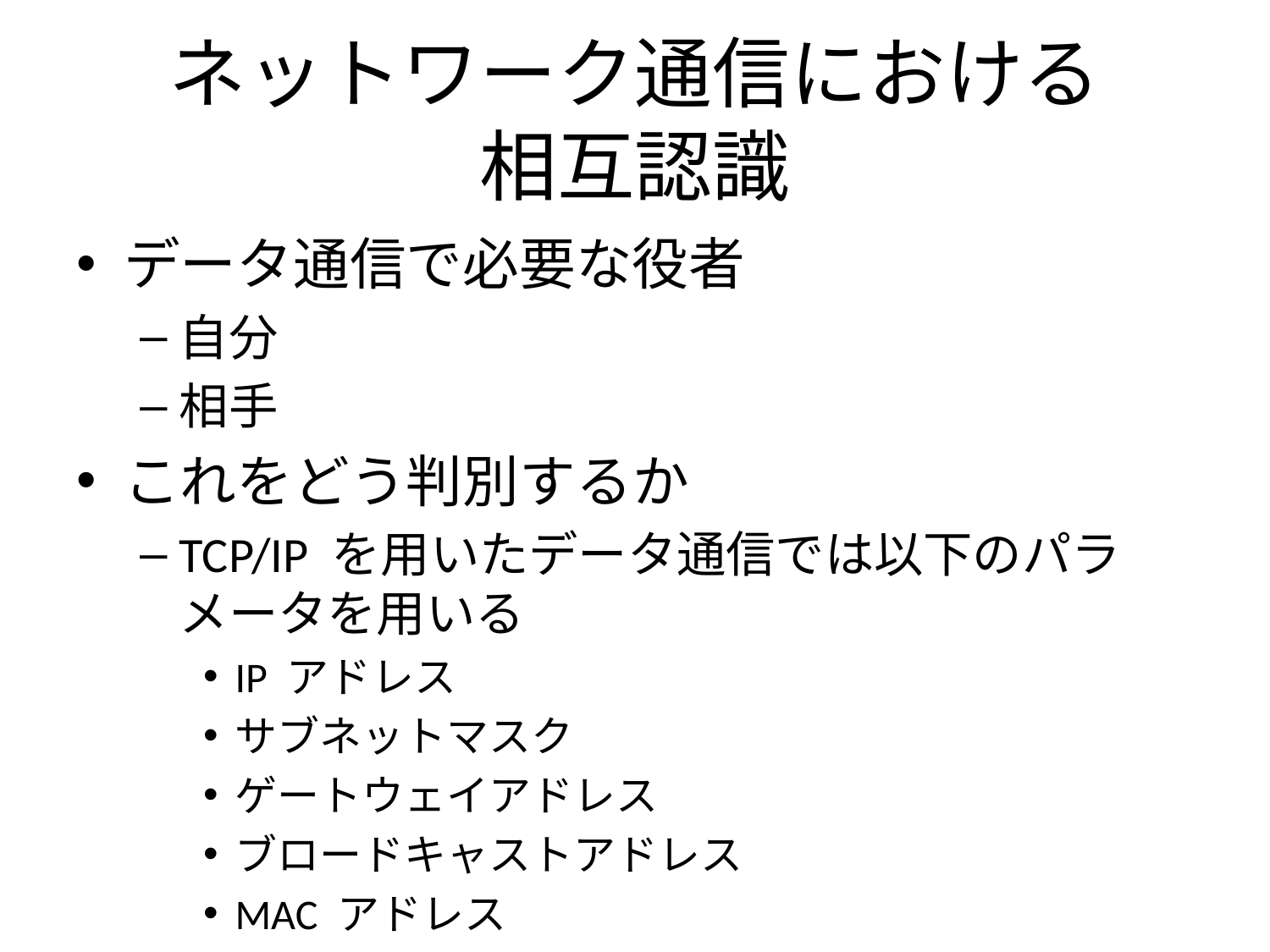

# ネットワーク通信における 相互認識
データ通信で必要な役者
自分
相手
これをどう判別するか
TCP/IP を用いたデータ通信では以下のパラメータを用いる
IP アドレス
サブネットマスク
ゲートウェイアドレス
ブロードキャストアドレス
MAC アドレス